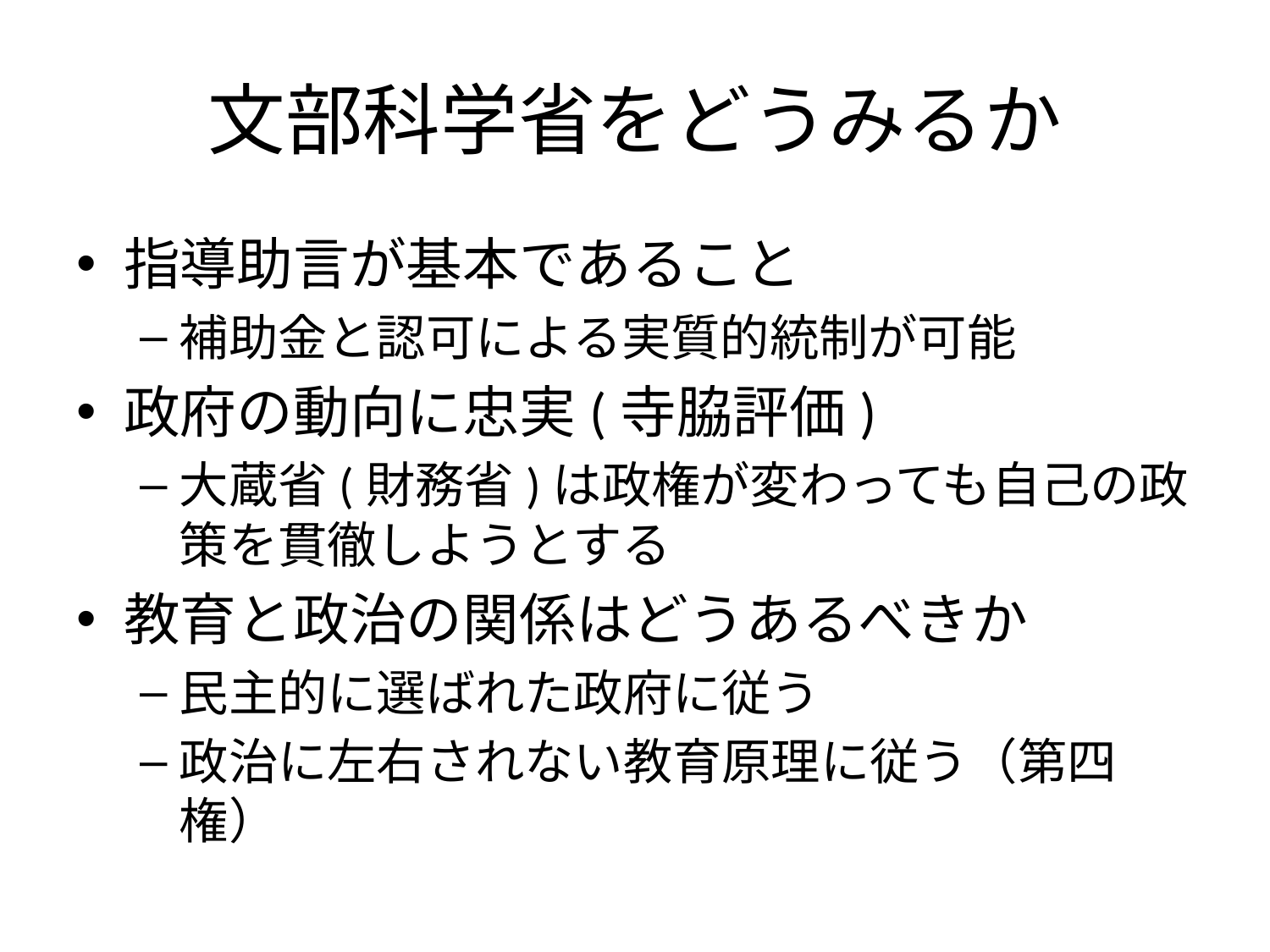

# 文部科学省をどうみるか
指導助言が基本であること
補助金と認可による実質的統制が可能
政府の動向に忠実(寺脇評価)
大蔵省(財務省)は政権が変わっても自己の政策を貫徹しようとする
教育と政治の関係はどうあるべきか
民主的に選ばれた政府に従う
政治に左右されない教育原理に従う（第四権）